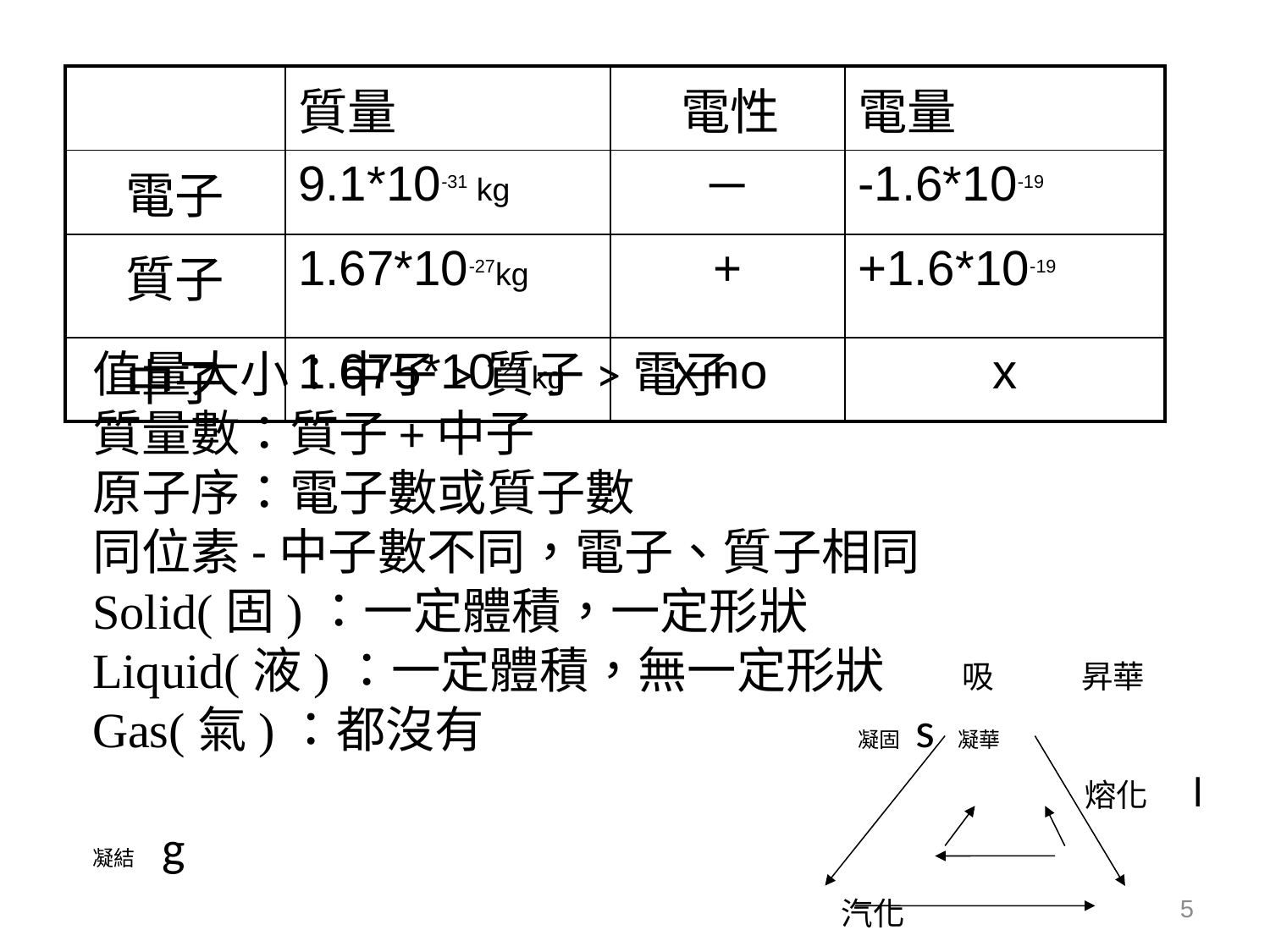

|  | 質量 | 電性 | 電量 |
| --- | --- | --- | --- |
| 電子 | 9.1\*10-31 kg | ─ | -1.6\*10-19 |
| 質子 | 1.67\*10-27kg | + | +1.6\*10-19 |
| 中子 | 1.675\*10-27 kg | x no | x |
# 值量大小：中子>質子>電子 質量數：質子+中子 原子序：電子數或質子數 同位素-中子數不同，電子、質子相同 Solid(固)：一定體積，一定形狀 Liquid(液)：一定體積，無一定形狀       吸        昇華  Gas(氣)：都沒有                                  凝固  s 凝華                                                                     	                                            熔化   l    凝結  g 汽化

5